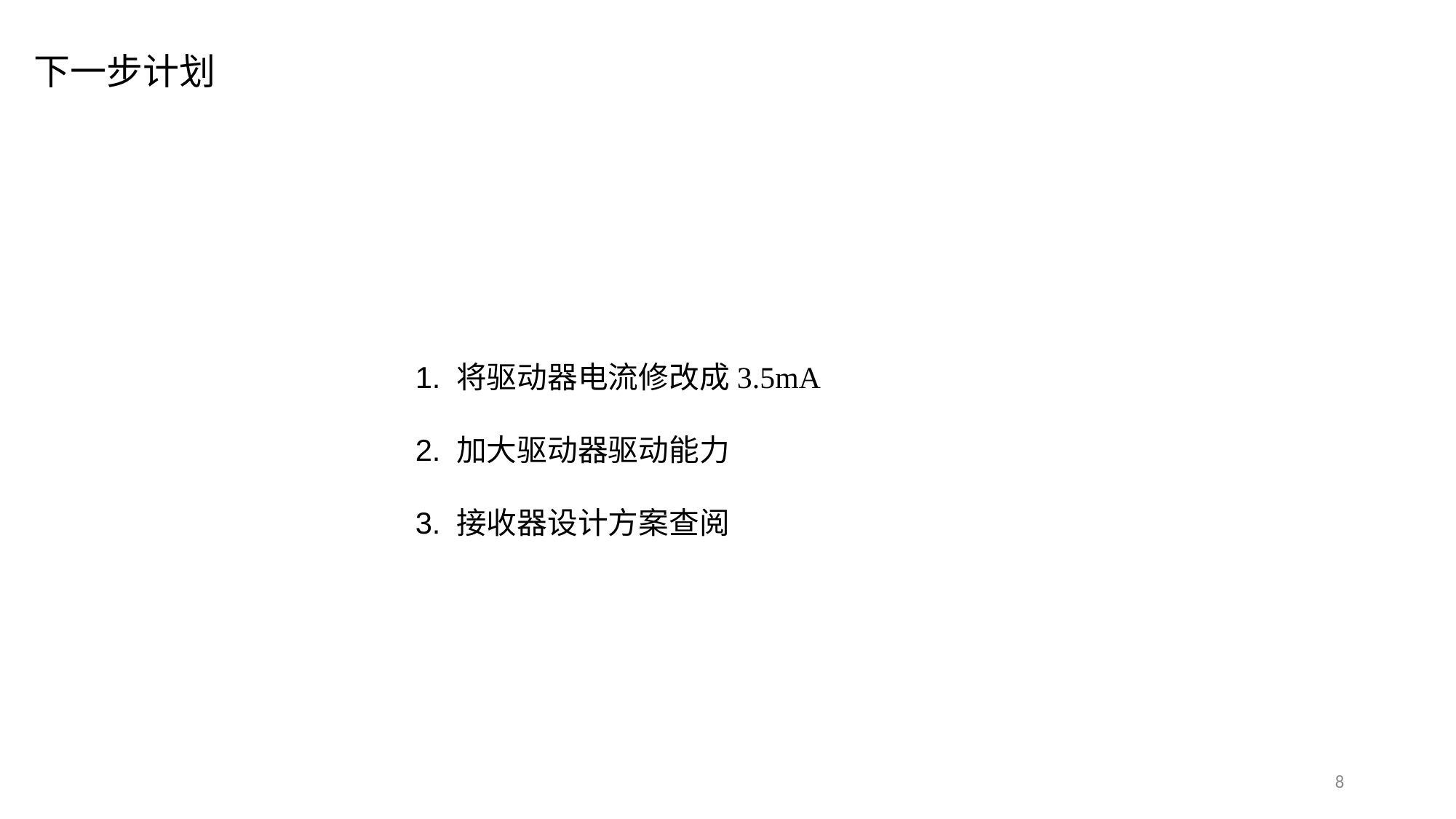

下一步计划
将驱动器电流修改成3.5mA
加大驱动器驱动能力
接收器设计方案查阅
8